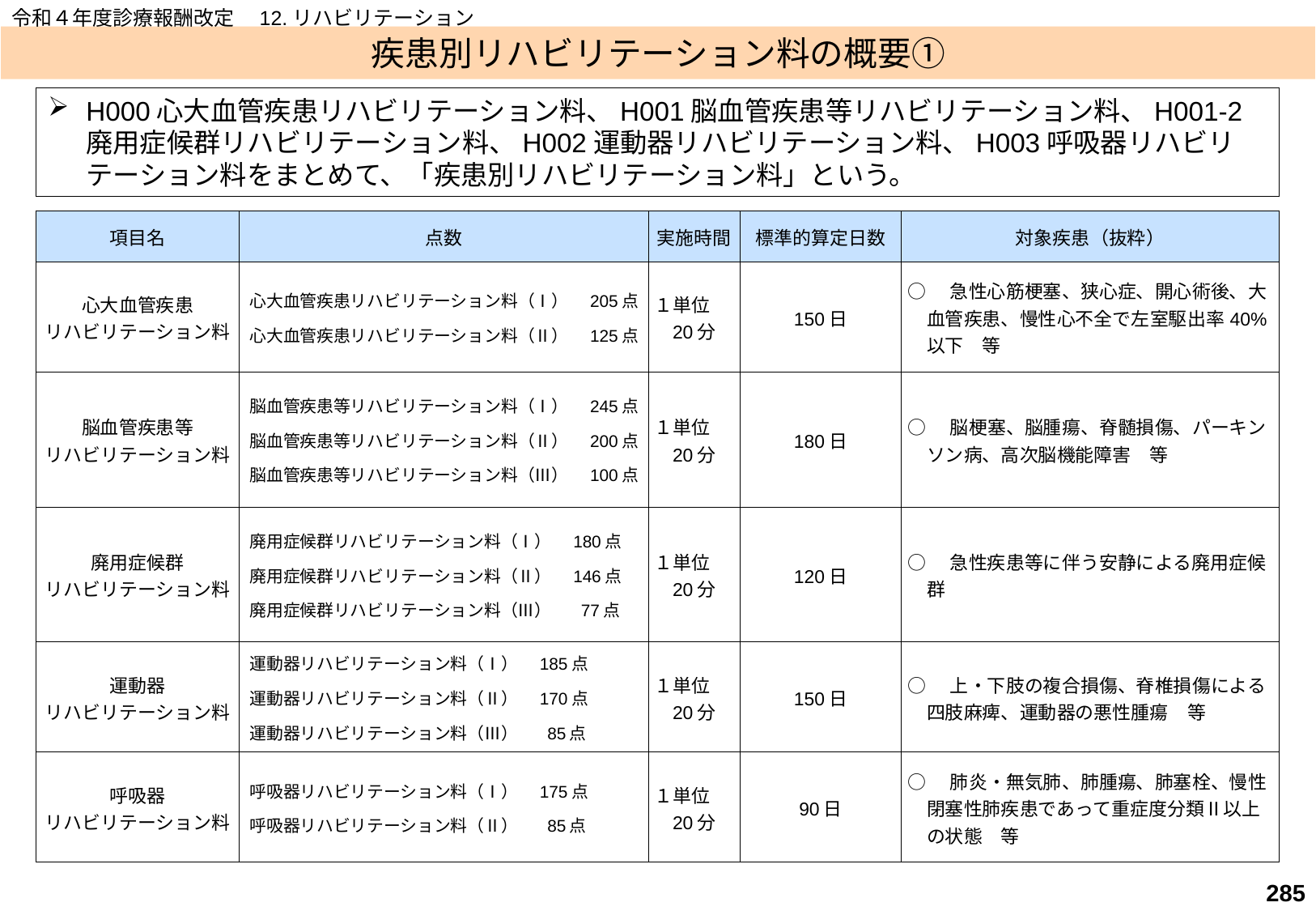

令和４年度診療報酬改定　12.リハビリテーション
疾患別リハビリテーション料の概要①
H000心大血管疾患リハビリテーション料、H001脳血管疾患等リハビリテーション料、H001-2廃用症候群リハビリテーション料、H002運動器リハビリテーション料、H003呼吸器リハビリテーション料をまとめて、「疾患別リハビリテーション料」という。
| 項目名 | 点数 | 実施時間 | 標準的算定日数 | 対象疾患（抜粋） |
| --- | --- | --- | --- | --- |
| 心大血管疾患 リハビリテーション料 | 心大血管疾患リハビリテーション料（Ⅰ）　205点 心大血管疾患リハビリテーション料（Ⅱ）　125点 | １単位　20分 | 150日 | ○　急性心筋梗塞、狭心症、開心術後、大血管疾患、慢性心不全で左室駆出率40%以下　等 |
| 脳血管疾患等 リハビリテーション料 | 脳血管疾患等リハビリテーション料（Ⅰ）　245点 脳血管疾患等リハビリテーション料（Ⅱ）　200点 脳血管疾患等リハビリテーション料（Ⅲ）　100点 | １単位　20分 | 180日 | ○　脳梗塞、脳腫瘍、脊髄損傷、パーキンソン病、高次脳機能障害　等 |
| 廃用症候群 リハビリテーション料 | 廃用症候群リハビリテーション料（Ⅰ）　180点 廃用症候群リハビリテーション料（Ⅱ）　146点 廃用症候群リハビリテーション料（Ⅲ）　 77点 | １単位　20分 | 120日 | ○　急性疾患等に伴う安静による廃用症候群 |
| 運動器 リハビリテーション料 | 運動器リハビリテーション料（Ⅰ）　185点 運動器リハビリテーション料（Ⅱ）　170点 運動器リハビリテーション料（Ⅲ）　 85点 | １単位　20分 | 150日 | ○　上・下肢の複合損傷、脊椎損傷による四肢麻痺、運動器の悪性腫瘍　等 |
| 呼吸器 リハビリテーション料 | 呼吸器リハビリテーション料（Ⅰ）　175点 呼吸器リハビリテーション料（Ⅱ）　 85点 | １単位　20分 | 90日 | ○　肺炎・無気肺、肺腫瘍、肺塞栓、慢性閉塞性肺疾患であって重症度分類Ⅱ以上の状態　等 |